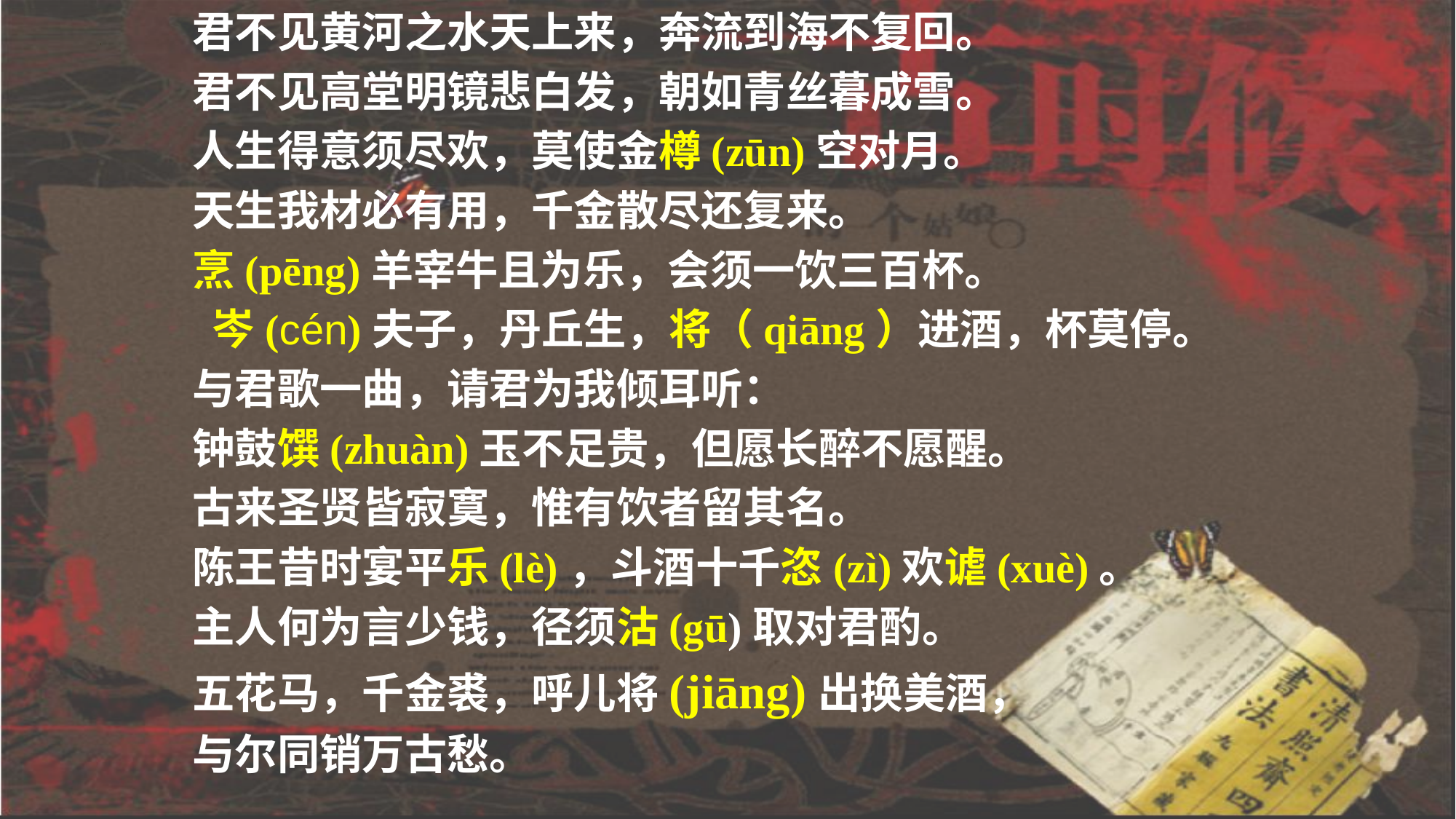

君不见黄河之水天上来，奔流到海不复回。
君不见高堂明镜悲白发，朝如青丝暮成雪。
人生得意须尽欢，莫使金樽(zūn)空对月。
天生我材必有用，千金散尽还复来。
烹(pēng)羊宰牛且为乐，会须一饮三百杯。
 岑(cén)夫子，丹丘生，将（qiāng）进酒，杯莫停。
与君歌一曲，请君为我倾耳听：
钟鼓馔(zhuàn)玉不足贵，但愿长醉不愿醒。
古来圣贤皆寂寞，惟有饮者留其名。
陈王昔时宴平乐(lè)，斗酒十千恣(zì)欢谑(xuè)。
主人何为言少钱，径须沽(gū)取对君酌。
五花马，千金裘，呼儿将(jiāng)出换美酒，
与尔同销万古愁。